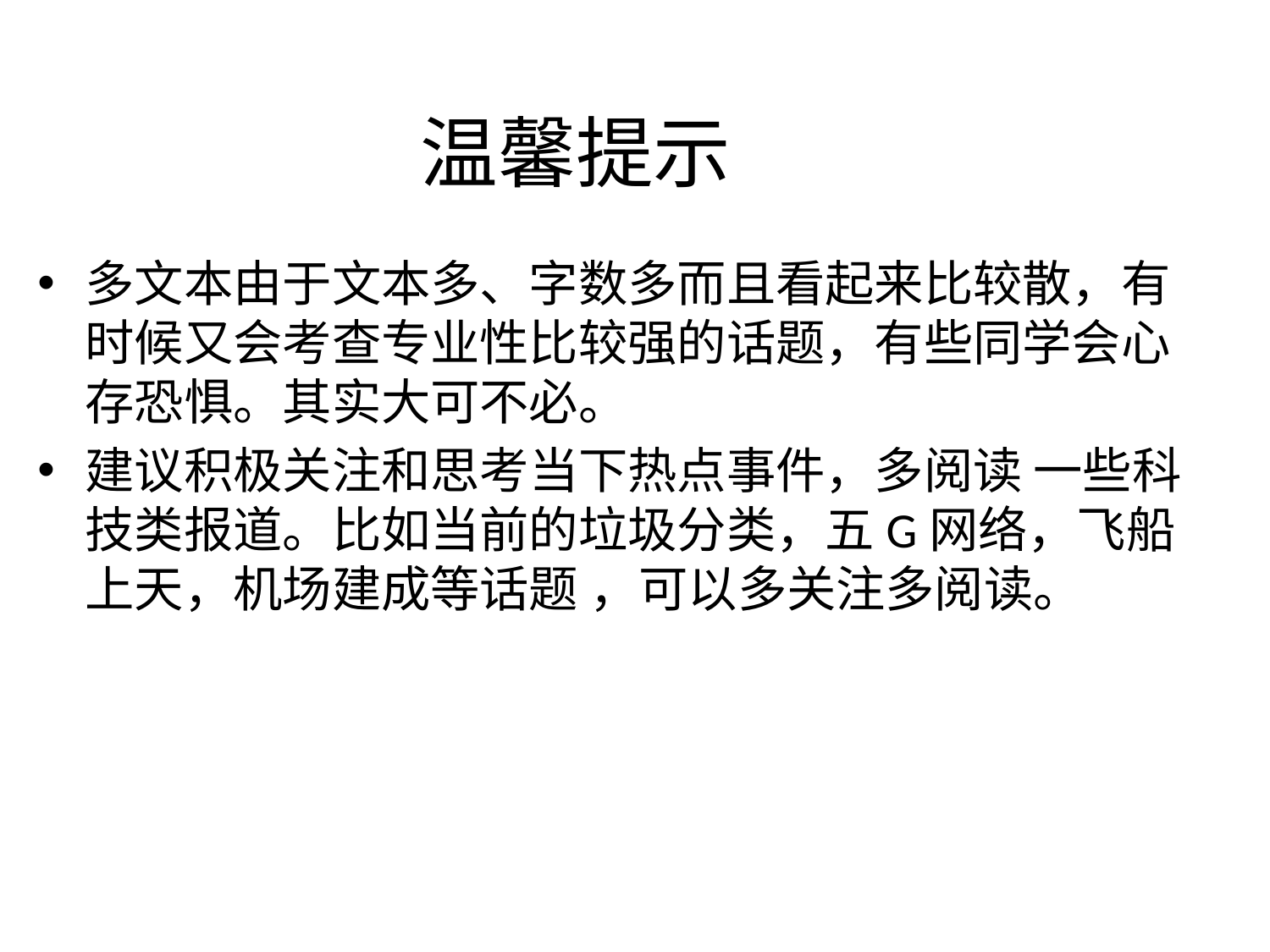

# 温馨提示
多文本由于文本多、字数多而且看起来比较散，有时候又会考查专业性比较强的话题，有些同学会心存恐惧。其实大可不必。
建议积极关注和思考当下热点事件，多阅读 一些科技类报道。比如当前的垃圾分类，五G网络，飞船上天，机场建成等话题 ，可以多关注多阅读。